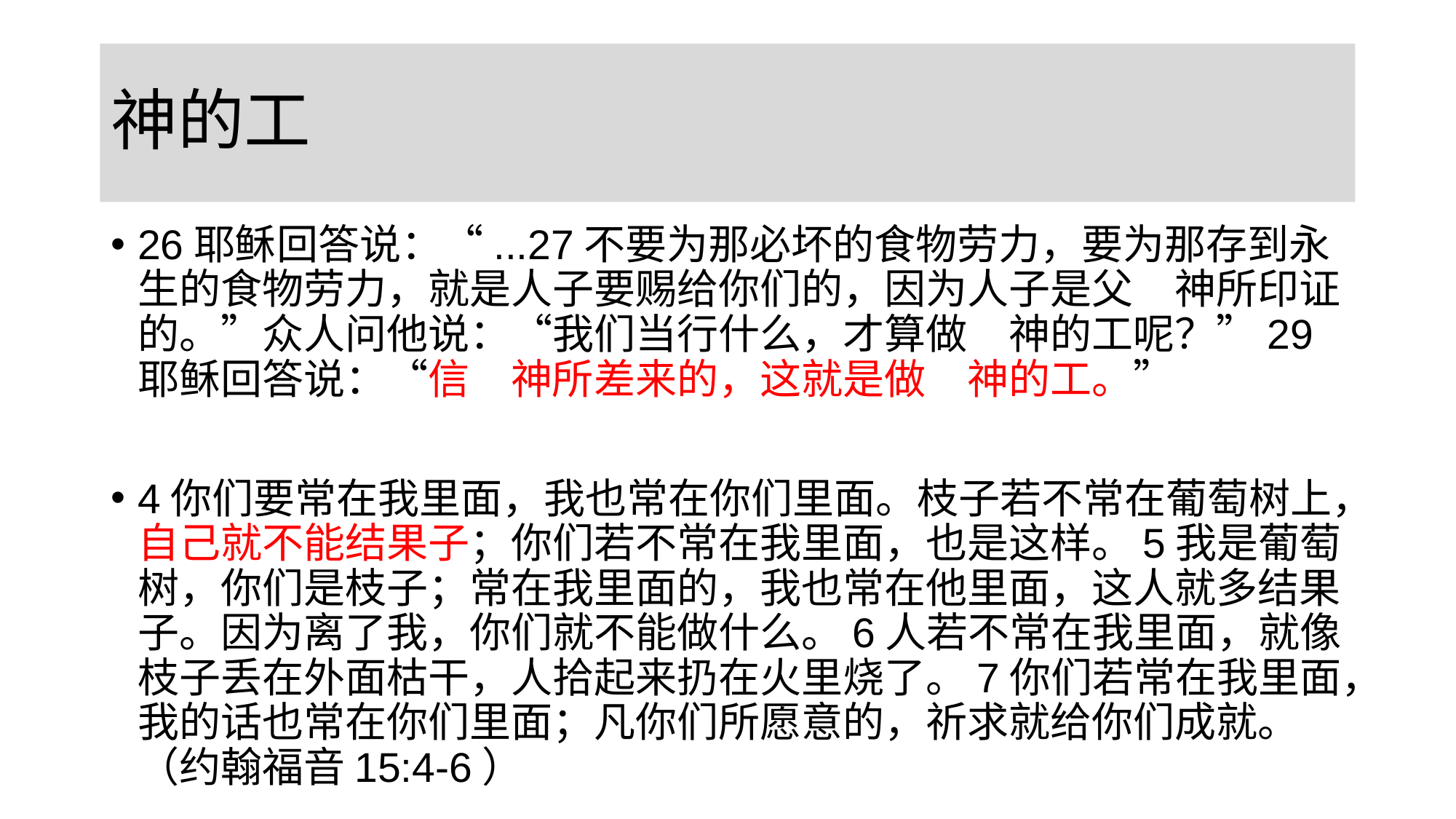

# 神的工
26耶稣回答说：“...27不要为那必坏的食物劳力，要为那存到永生的食物劳力，就是人子要赐给你们的，因为人子是父　神所印证的。”众人问他说：“我们当行什么，才算做　神的工呢？”29耶稣回答说：“信　神所差来的，这就是做　神的工。”

4你们要常在我里面，我也常在你们里面。枝子若不常在葡萄树上，自己就不能结果子；你们若不常在我里面，也是这样。5我是葡萄树，你们是枝子；常在我里面的，我也常在他里面，这人就多结果子。因为离了我，你们就不能做什么。6人若不常在我里面，就像枝子丢在外面枯干，人拾起来扔在火里烧了。7你们若常在我里面，我的话也常在你们里面；凡你们所愿意的，祈求就给你们成就。（约翰福音15:4-6）